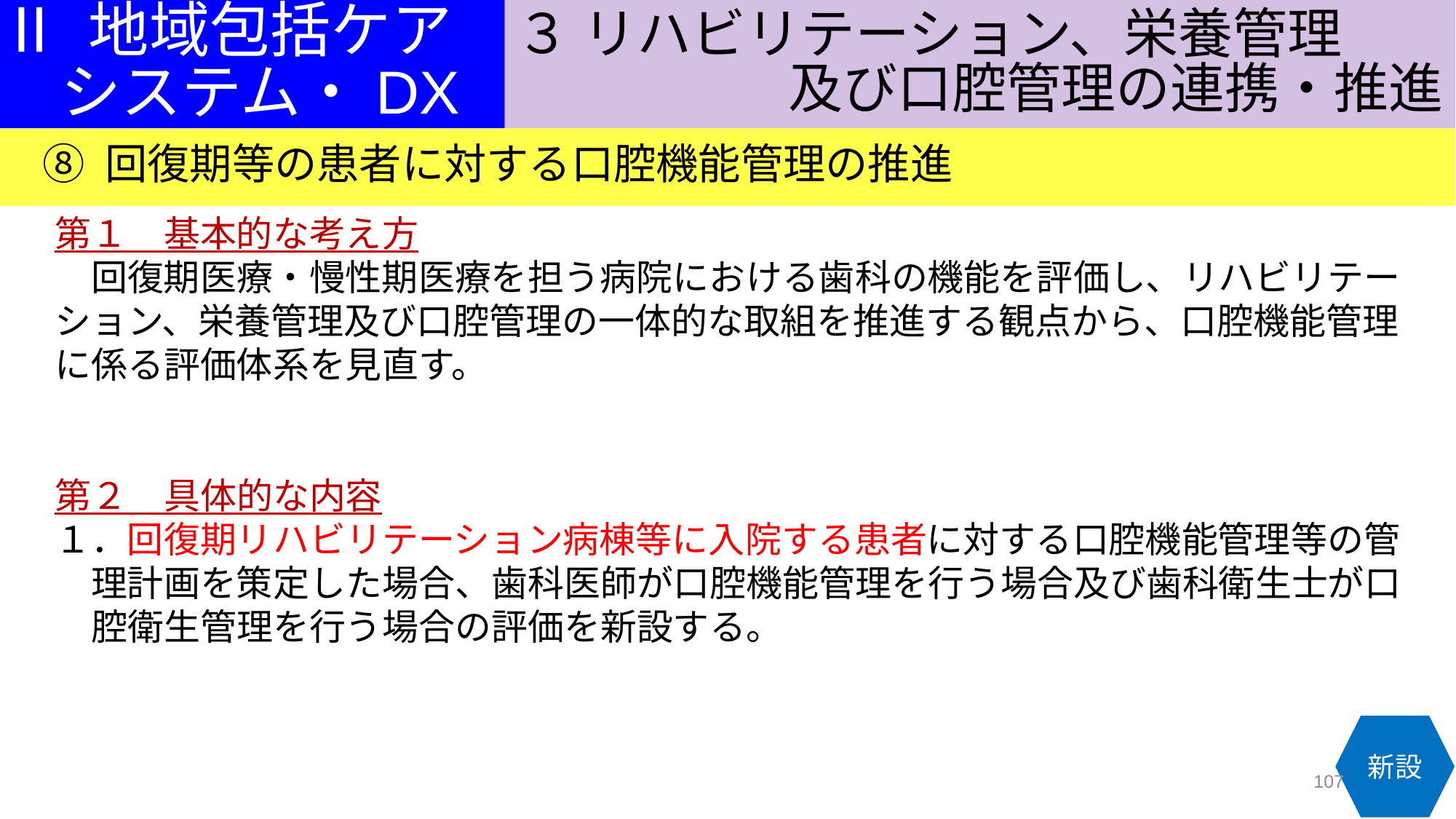

３ リハビリテーション、栄養管理
　　　　　及び口腔管理の連携・推進
Ⅱ 地域包括ケア
　システム・DX
⑧ 回復期等の患者に対する口腔機能管理の推進
第１　基本的な考え方
　回復期医療・慢性期医療を担う病院における歯科の機能を評価し、リハビリテーション、栄養管理及び口腔管理の一体的な取組を推進する観点から、口腔機能管理に係る評価体系を見直す。

第２　具体的な内容
１．回復期リハビリテーション病棟等に入院する患者に対する口腔機能管理等の管
　理計画を策定した場合、歯科医師が口腔機能管理を行う場合及び歯科衛生士が口
　腔衛生管理を行う場合の評価を新設する。
新設
107